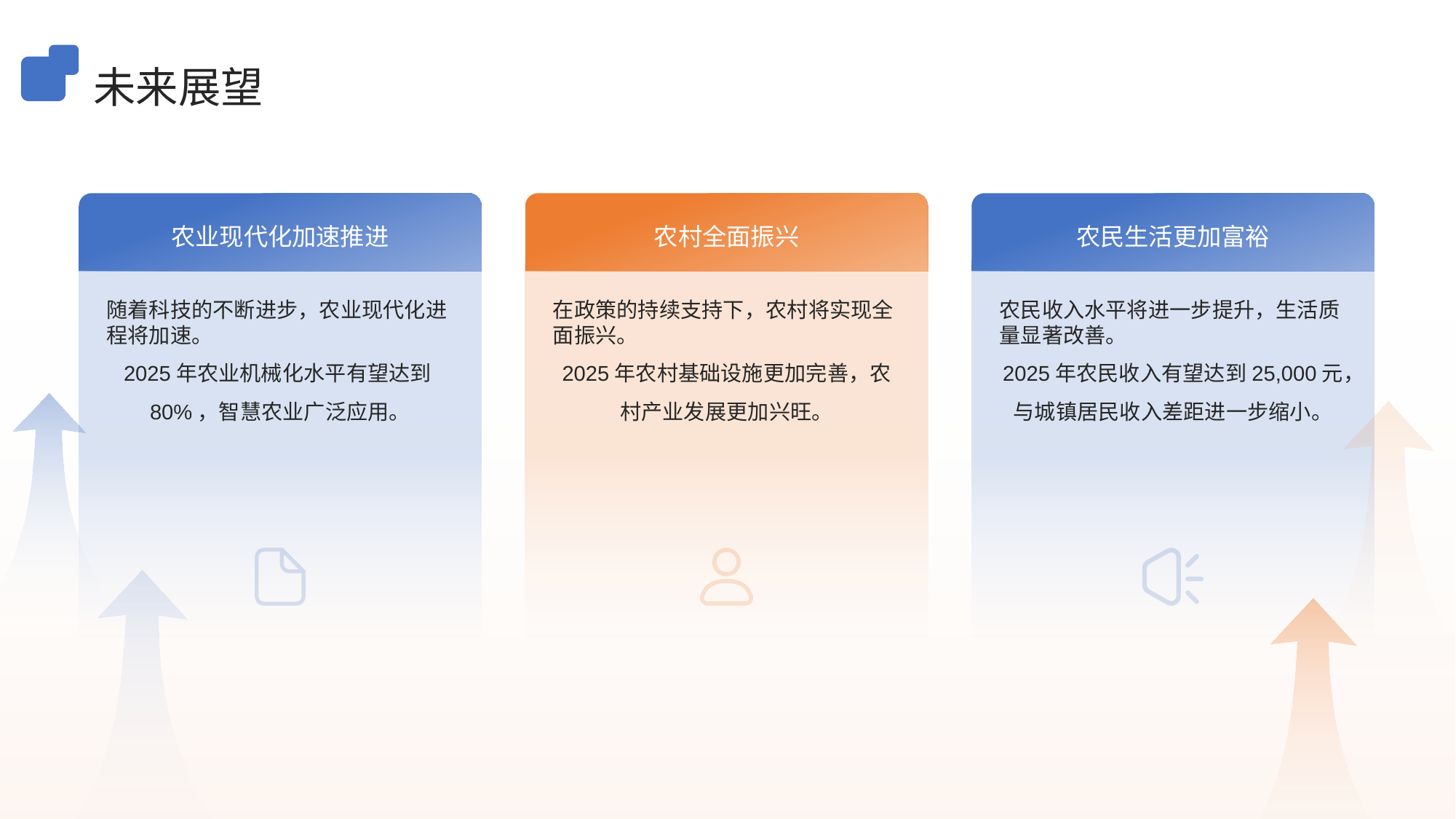

未来展望
农业现代化加速推进
农村全面振兴
农民生活更加富裕

随着科技的不断进步，农业现代化进程将加速。
2025年农业机械化水平有望达到80%，智慧农业广泛应用。
在政策的持续支持下，农村将实现全面振兴。
2025年农村基础设施更加完善，农村产业发展更加兴旺。
农民收入水平将进一步提升，生活质量显著改善。
2025年农民收入有望达到25,000元，与城镇居民收入差距进一步缩小。